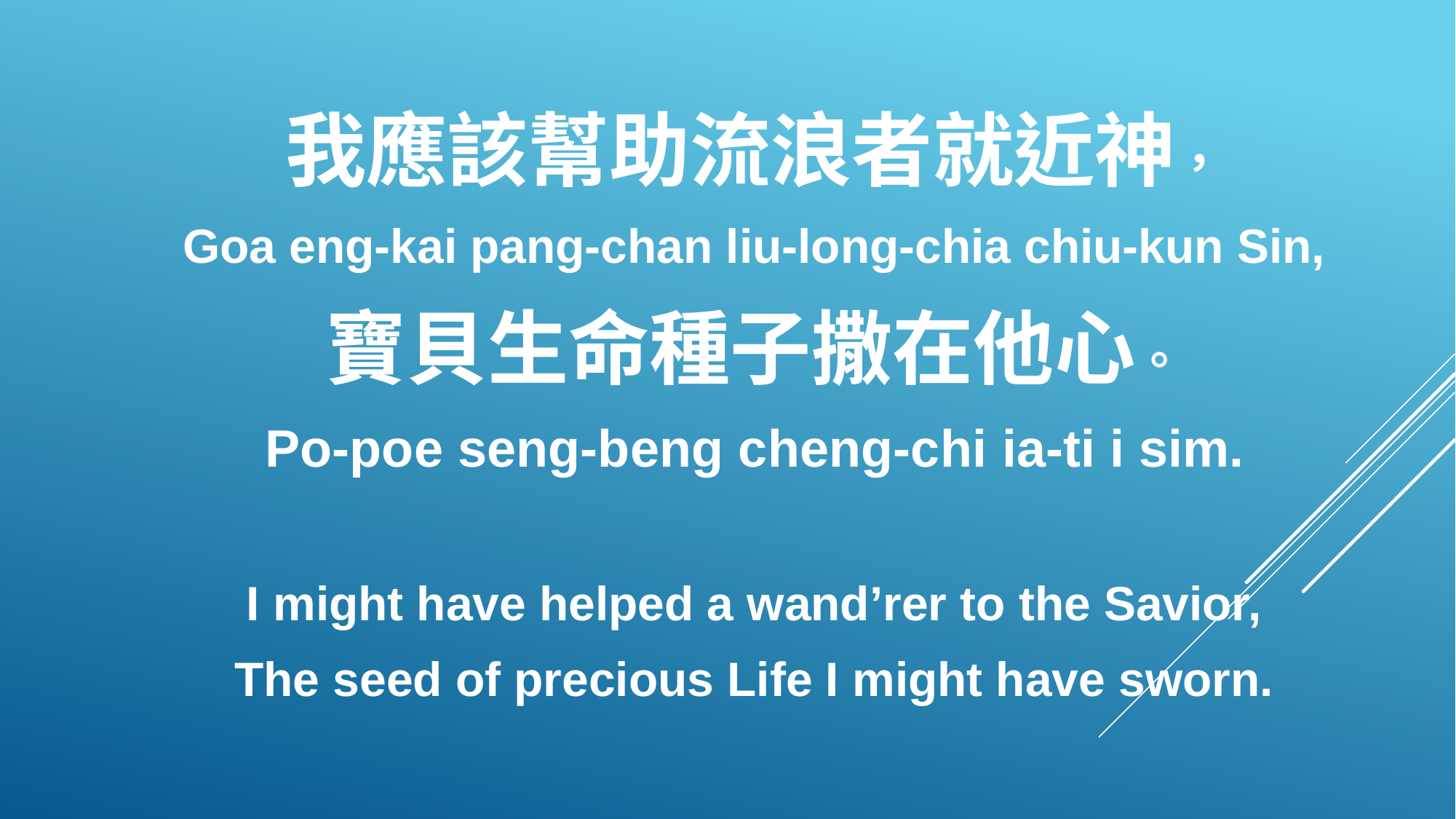

我應該幫助流浪者就近神，
Goa eng-kai pang-chan liu-long-chia chiu-kun Sin,
寶貝生命種子撒在他心。
Po-poe seng-beng cheng-chi ia-ti i sim.

I might have helped a wand’rer to the Savior,
The seed of precious Life I might have sworn.